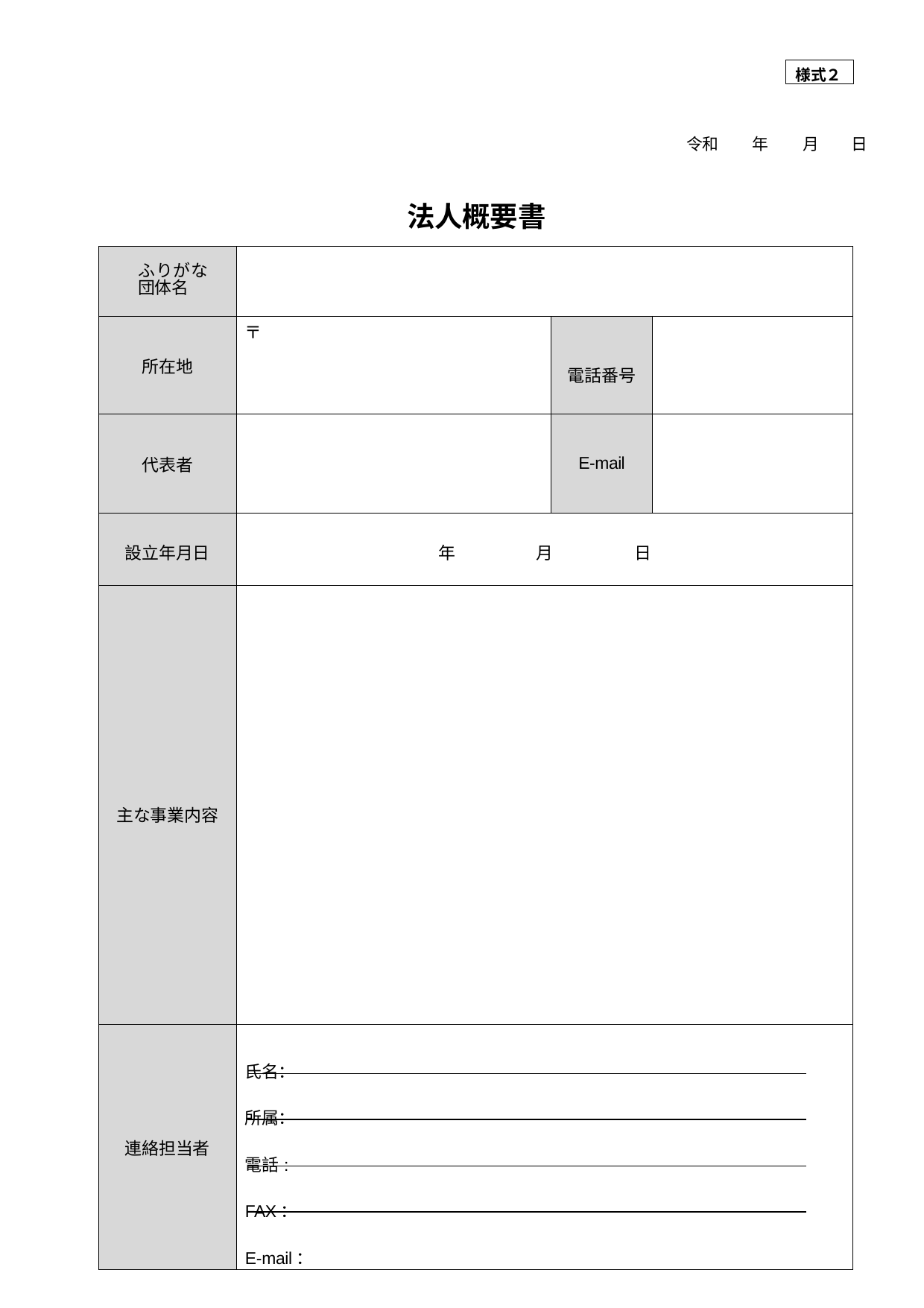

様式２
令和
年	月	日
法人概要書
| ふりがな 団体名 |  |  |  |
| --- | --- | --- | --- |
| 所在地 | 〒 | 電話番号 |  |
| 代表者 |  | E-mail |  |
| 設立年月日 | 年 月 日 |  |  |
| 主な事業内容 |  |  |  |
| 連絡担当者 | 氏名： 所属： 電話: FAX： E-mail： |  |  |